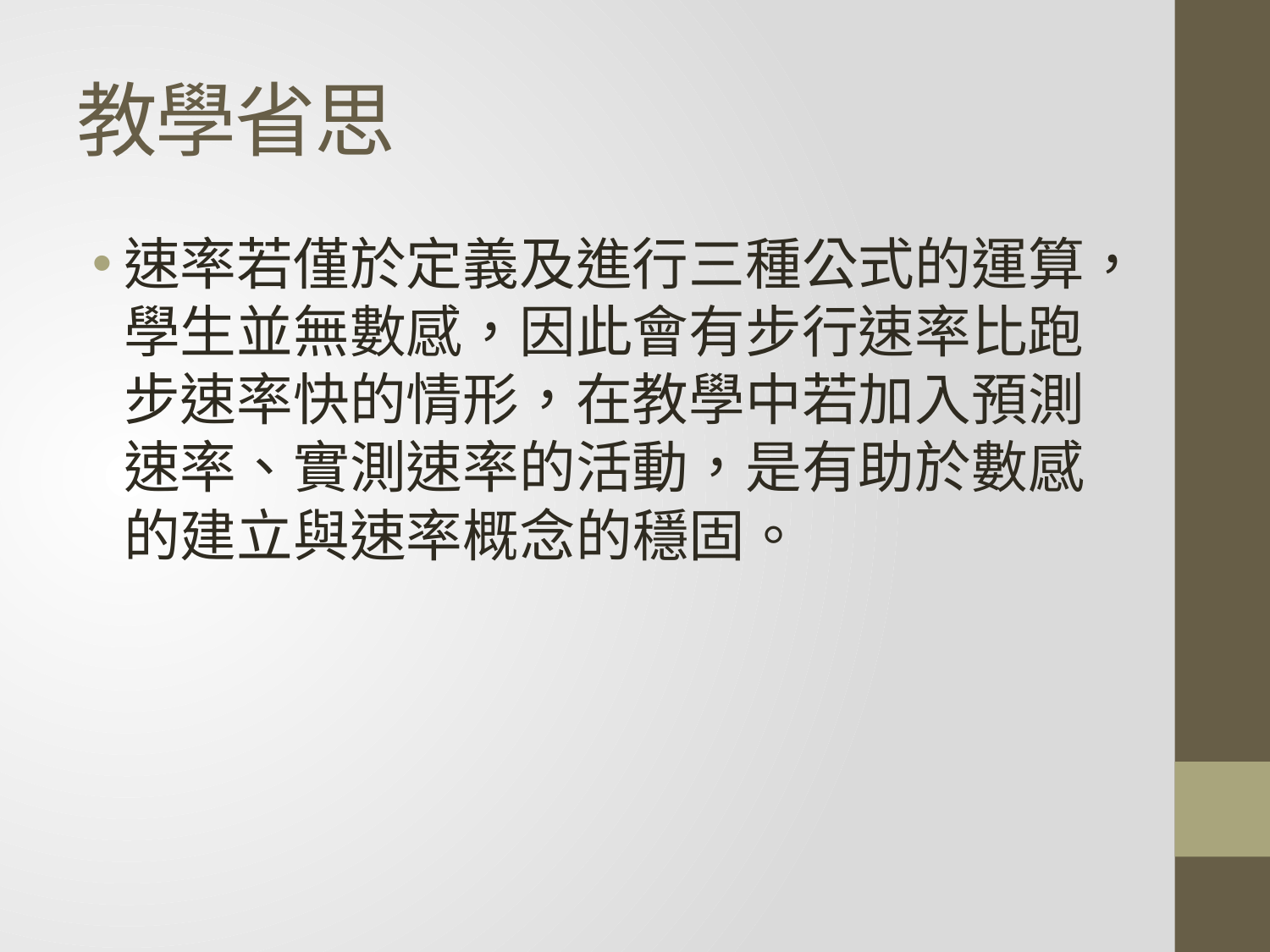

# 教學省思
速率若僅於定義及進行三種公式的運算，學生並無數感，因此會有步行速率比跑步速率快的情形，在教學中若加入預測速率、實測速率的活動，是有助於數感的建立與速率概念的穩固。